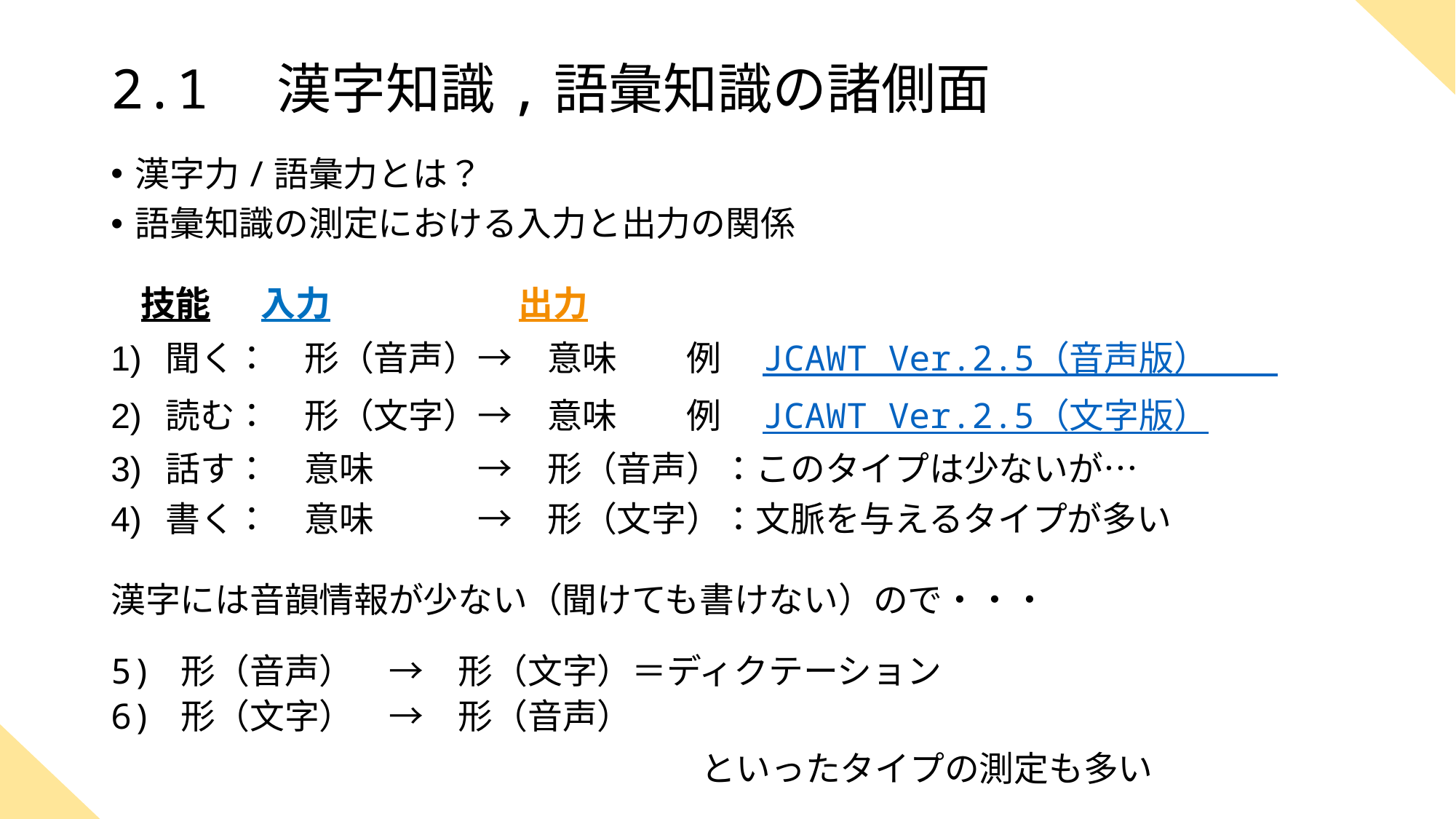

# 2.1　漢字知識,語彙知識の諸側面
漢字力/語彙力とは？
語彙知識の測定における入力と出力の関係

   技能  　入力	　　　　出力
聞く：　形（音声）→　意味　　例　JCAWT Ver.2.5（音声版）
読む：　形（文字）→　意味　　例　JCAWT Ver.2.5（文字版）
話す：　意味　　　→　形（音声）：このタイプは少ないが…
書く：　意味　　　→　形（文字）：文脈を与えるタイプが多い

漢字には音韻情報が少ない（聞けても書けない）ので・・・

5) 形（音声）　→　形（文字）＝ディクテーション
6) 形（文字）　→　形（音声）
　　　　　　　　　　　　　　　　　といったタイプの測定も多い